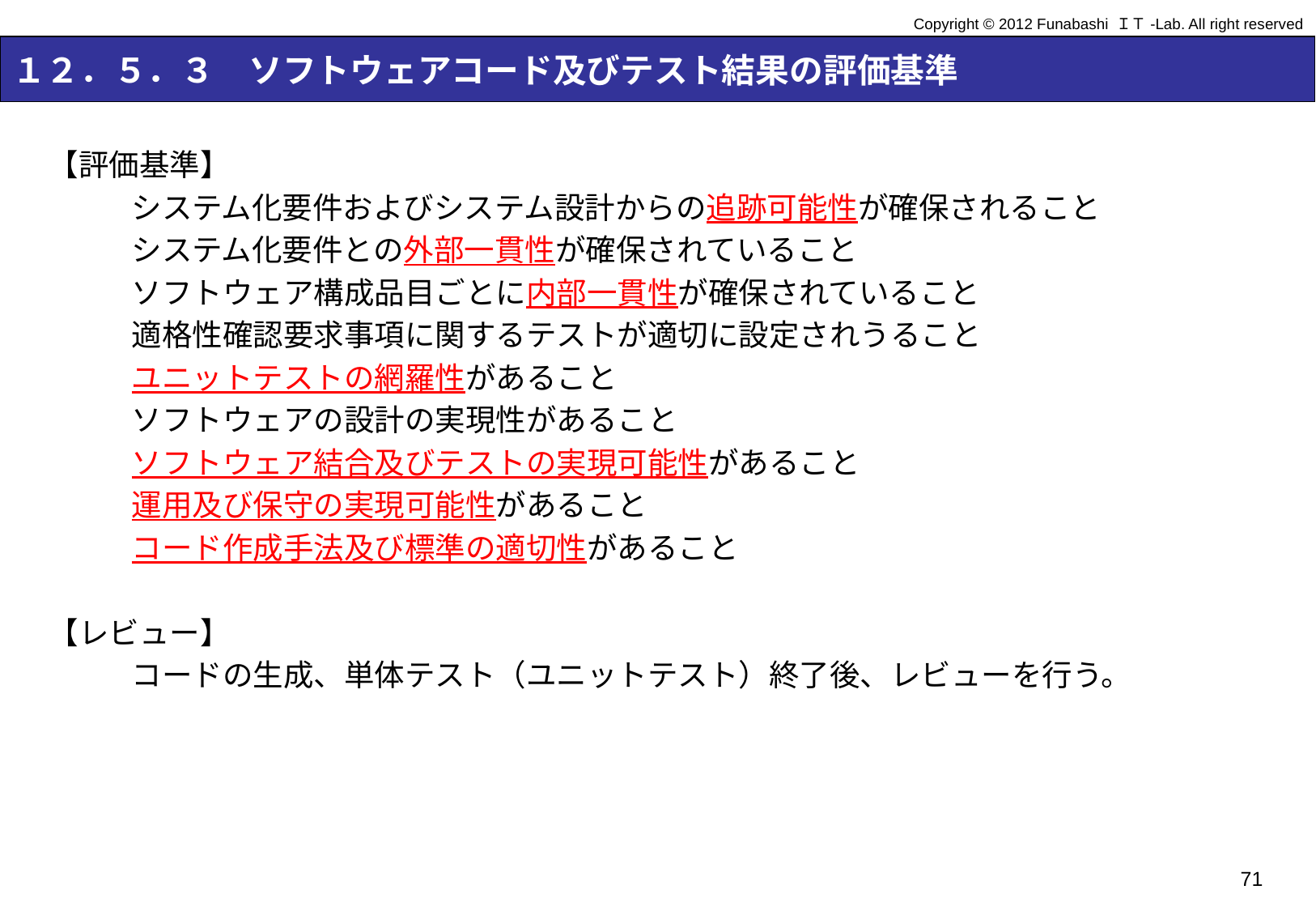

Copyright © 2012 Funabashi ＩＴ-Lab. All right reserved
# １２．５．３　ソフトウェアコード及びテスト結果の評価基準
【評価基準】
システム化要件およびシステム設計からの追跡可能性が確保されること
システム化要件との外部一貫性が確保されていること
ソフトウェア構成品目ごとに内部一貫性が確保されていること
適格性確認要求事項に関するテストが適切に設定されうること
ユニットテストの網羅性があること
ソフトウェアの設計の実現性があること
ソフトウェア結合及びテストの実現可能性があること
運用及び保守の実現可能性があること
コード作成手法及び標準の適切性があること

【レビュー】
コードの生成、単体テスト（ユニットテスト）終了後、レビューを行う。

71